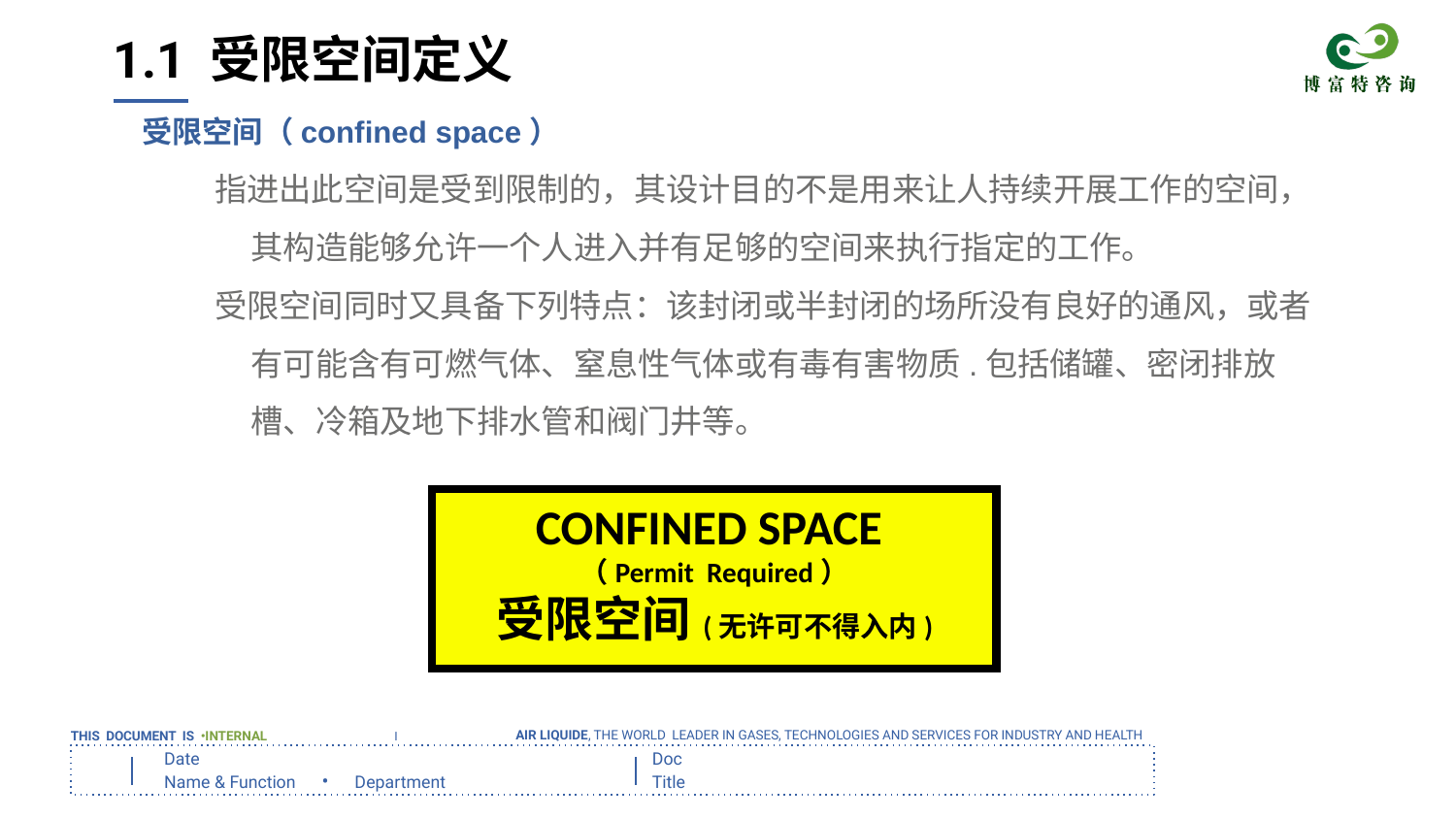

# 1.1 受限空间定义
受限空间（confined space）
指进出此空间是受到限制的，其设计目的不是用来让人持续开展工作的空间，其构造能够允许一个人进入并有足够的空间来执行指定的工作。
受限空间同时又具备下列特点：该封闭或半封闭的场所没有良好的通风，或者有可能含有可燃气体、窒息性气体或有毒有害物质.包括储罐、密闭排放槽、冷箱及地下排水管和阀门井等。

CONFINED SPACE
（Permit  Required）
受限空间 (无许可不得入内)
5